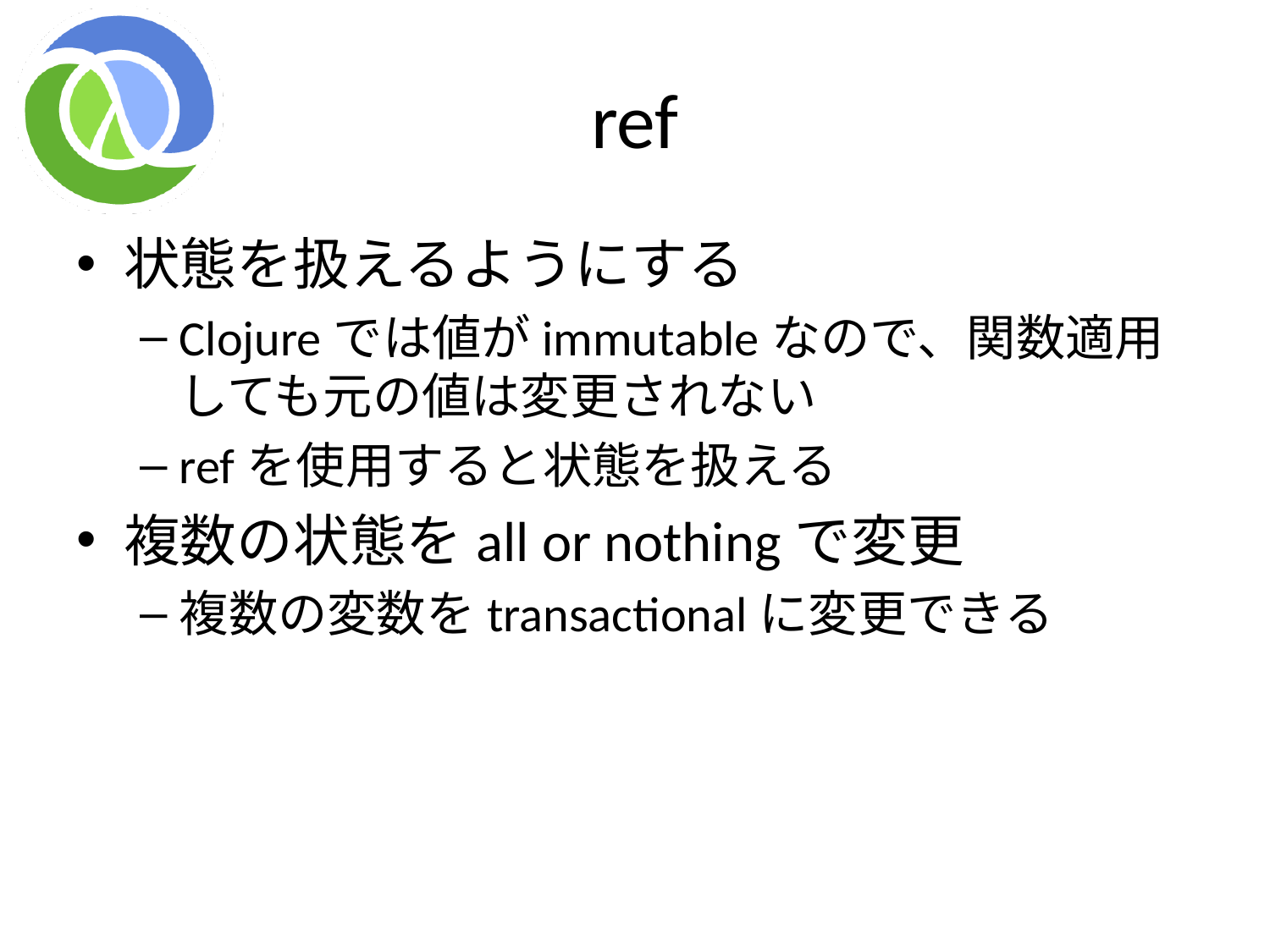

# ref
状態を扱えるようにする
Clojureでは値がimmutableなので、関数適用しても元の値は変更されない
refを使用すると状態を扱える
複数の状態をall or nothingで変更
複数の変数をtransactionalに変更できる